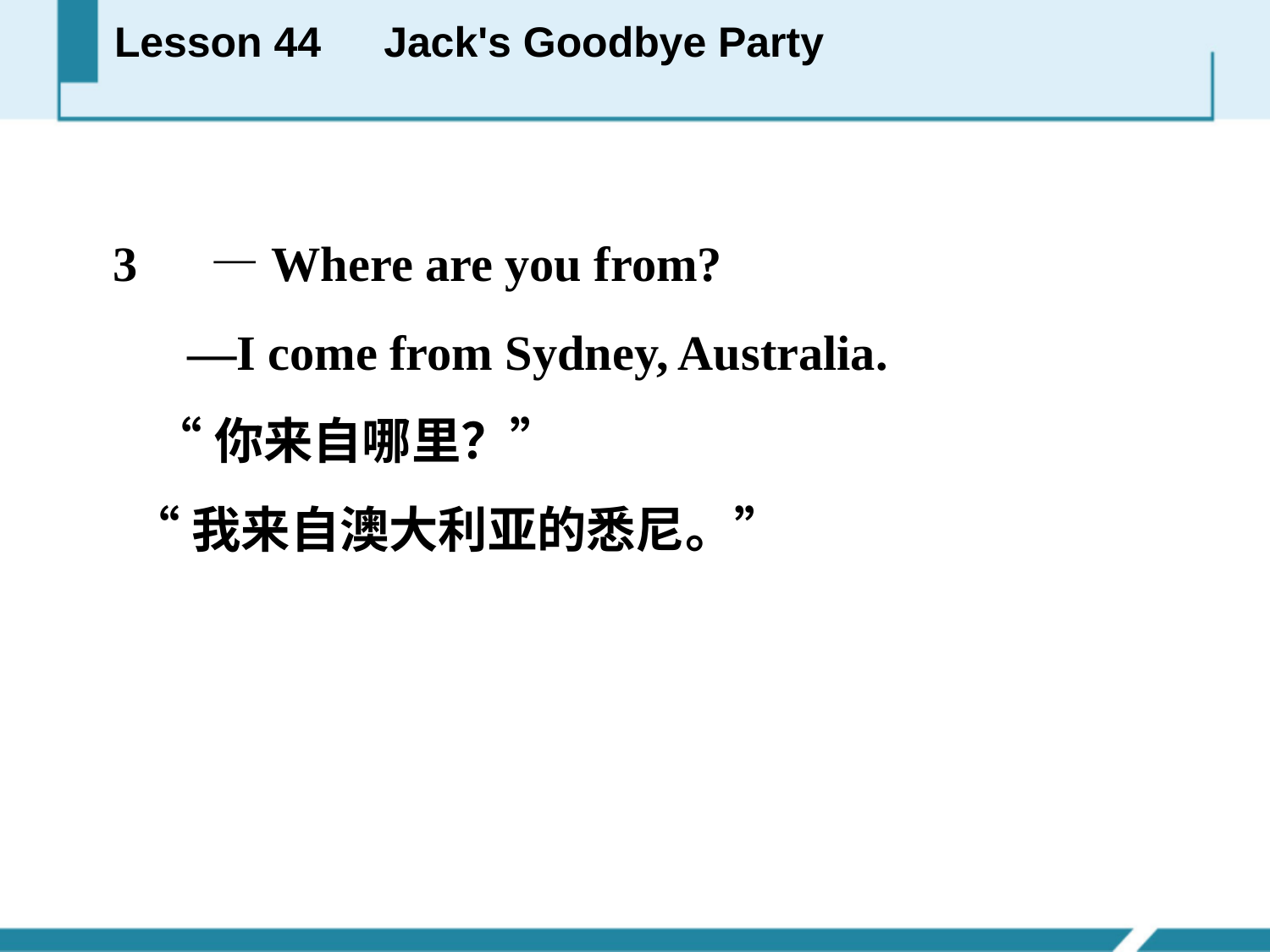

Lesson 44　Jack's Goodbye Party
　3　 —Where are you from?
           —I come from Sydney, Australia.
         “你来自哪里？”
       “我来自澳大利亚的悉尼。”